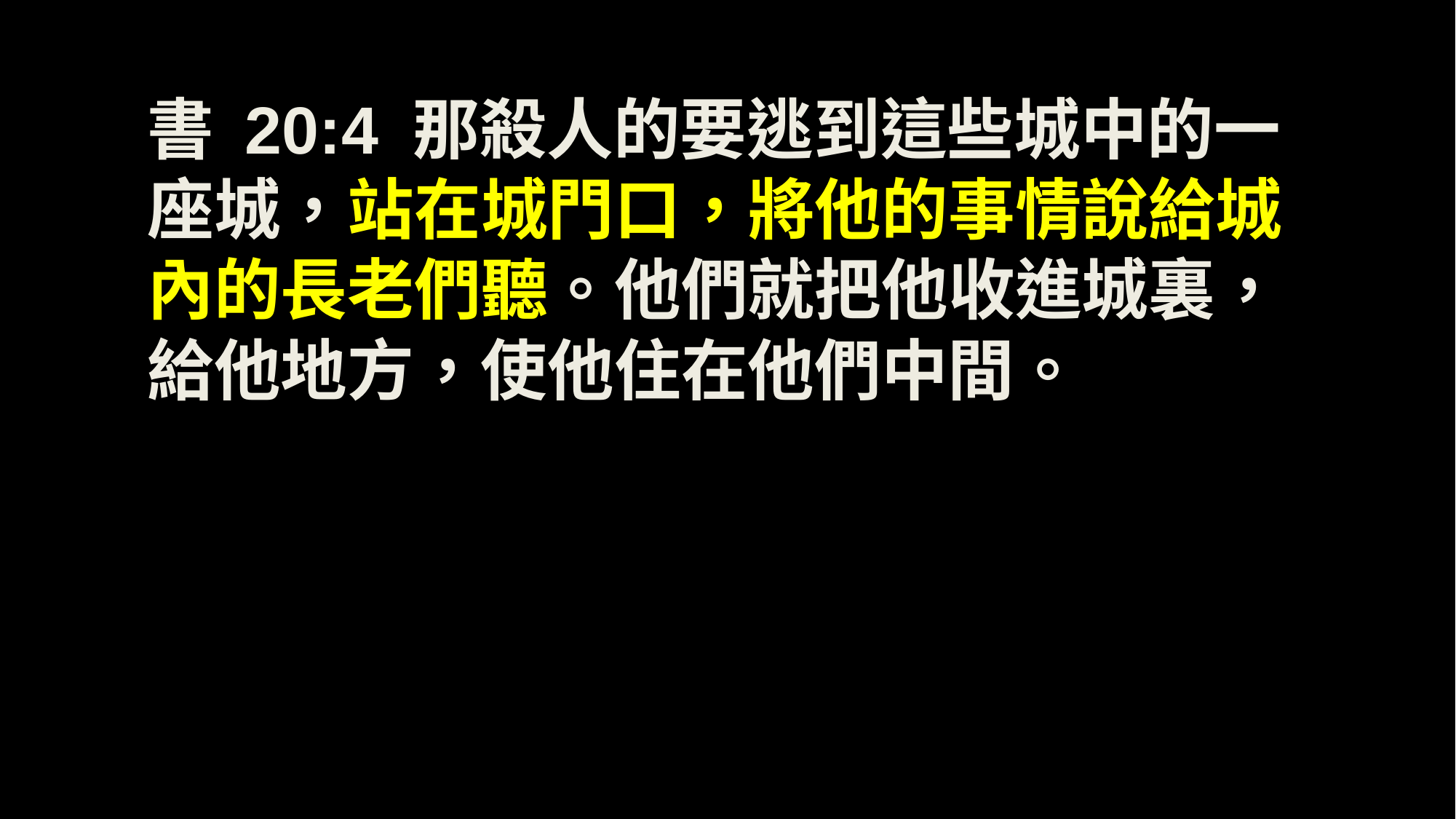

書 20:4 那殺人的要逃到這些城中的一座城，站在城門口，將他的事情說給城內的長老們聽。他們就把他收進城裏，給他地方，使他住在他們中間。